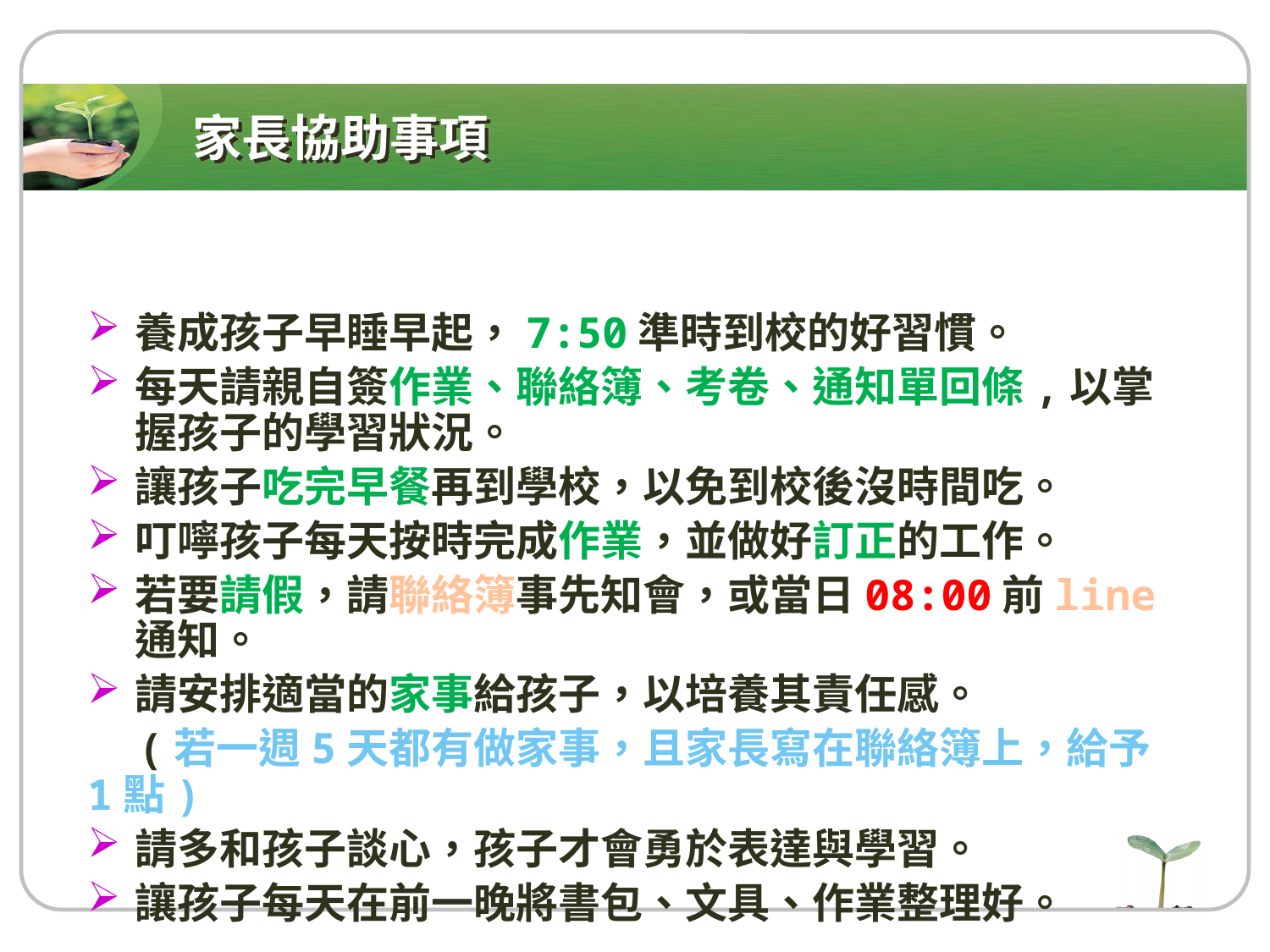

# 家長協助事項

養成孩子早睡早起，7:50準時到校的好習慣。
每天請親自簽作業、聯絡簿、考卷、通知單回條,以掌握孩子的學習狀況。
讓孩子吃完早餐再到學校，以免到校後沒時間吃。
叮嚀孩子每天按時完成作業，並做好訂正的工作。
若要請假，請聯絡簿事先知會，或當日08:00前line通知。
請安排適當的家事給孩子，以培養其責任感。
  (若一週5天都有做家事，且家長寫在聯絡簿上，給予1點)
請多和孩子談心，孩子才會勇於表達與學習。
讓孩子每天在前一晚將書包、文具、作業整理好。